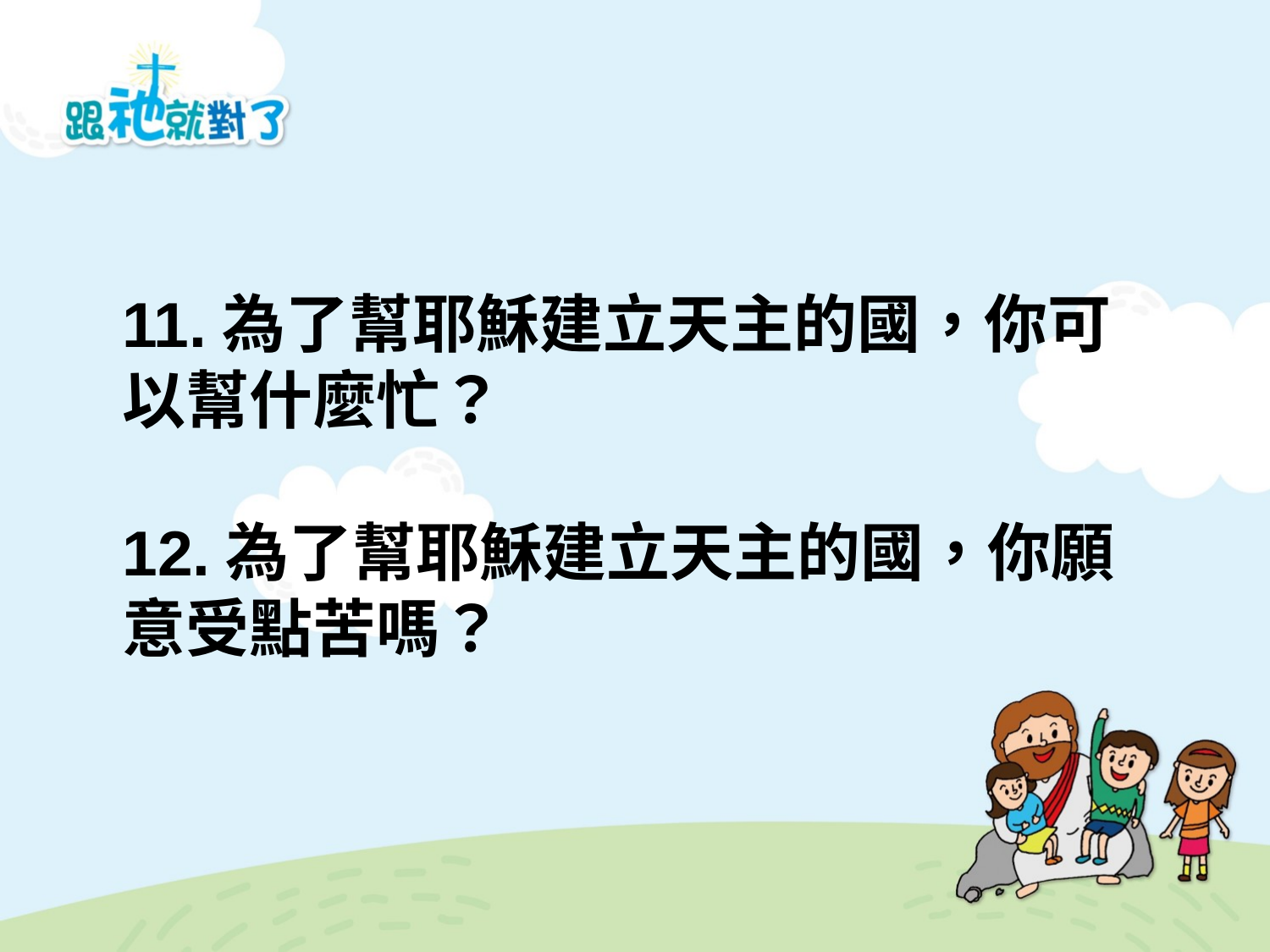

11.為了幫耶穌建立天主的國，你可以幫什麼忙？

12.為了幫耶穌建立天主的國，你願意受點苦嗎？